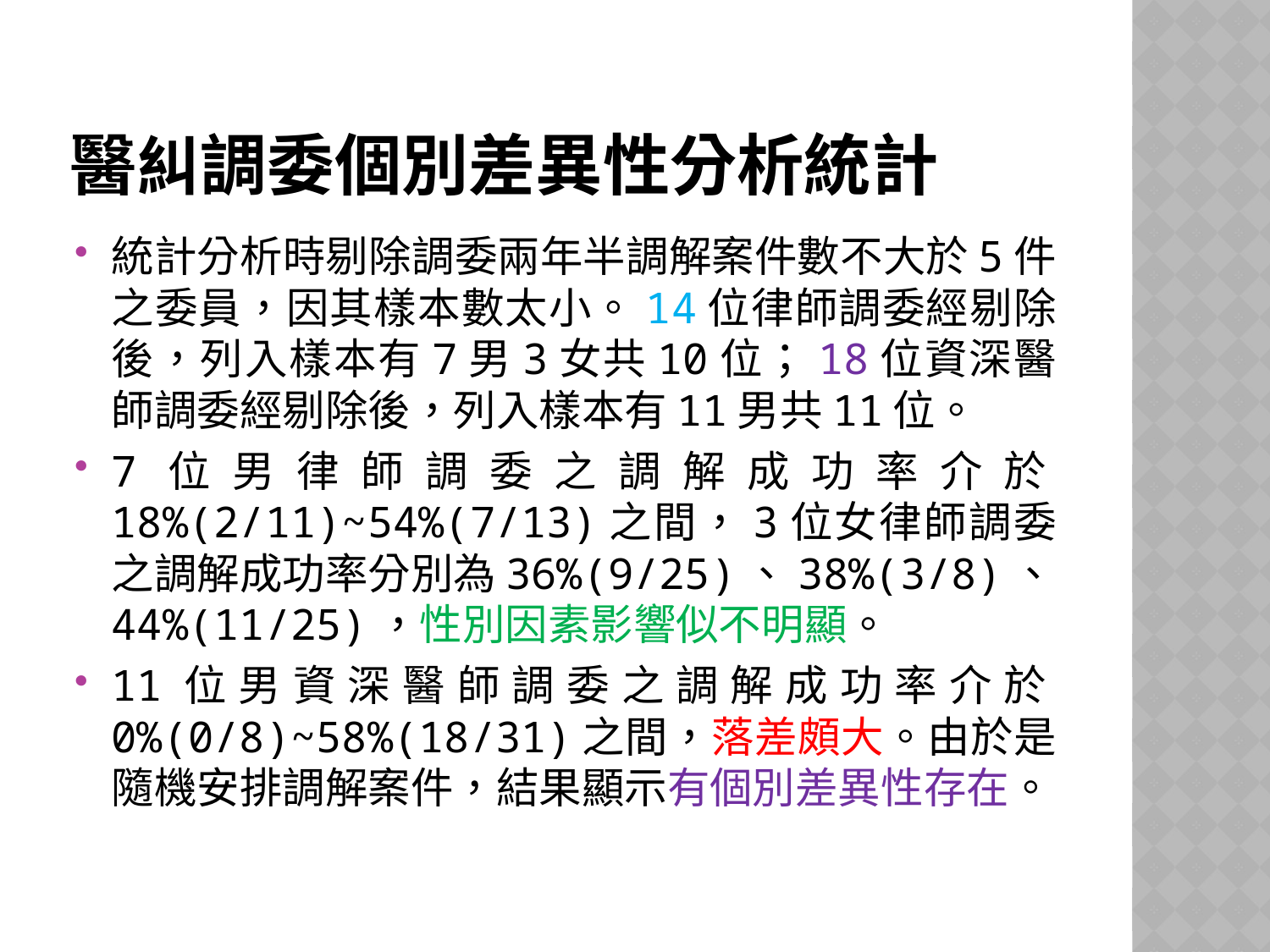

# 醫糾調委個別差異性分析統計
統計分析時剔除調委兩年半調解案件數不大於5件之委員，因其樣本數太小。14位律師調委經剔除後，列入樣本有7男3女共10位；18位資深醫師調委經剔除後，列入樣本有11男共11位。
7位男律師調委之調解成功率介於18%(2/11)~54%(7/13)之間，3位女律師調委之調解成功率分別為36%(9/25)、38%(3/8)、44%(11/25)，性別因素影響似不明顯。
11位男資深醫師調委之調解成功率介於0%(0/8)~58%(18/31)之間，落差頗大。由於是隨機安排調解案件，結果顯示有個別差異性存在。